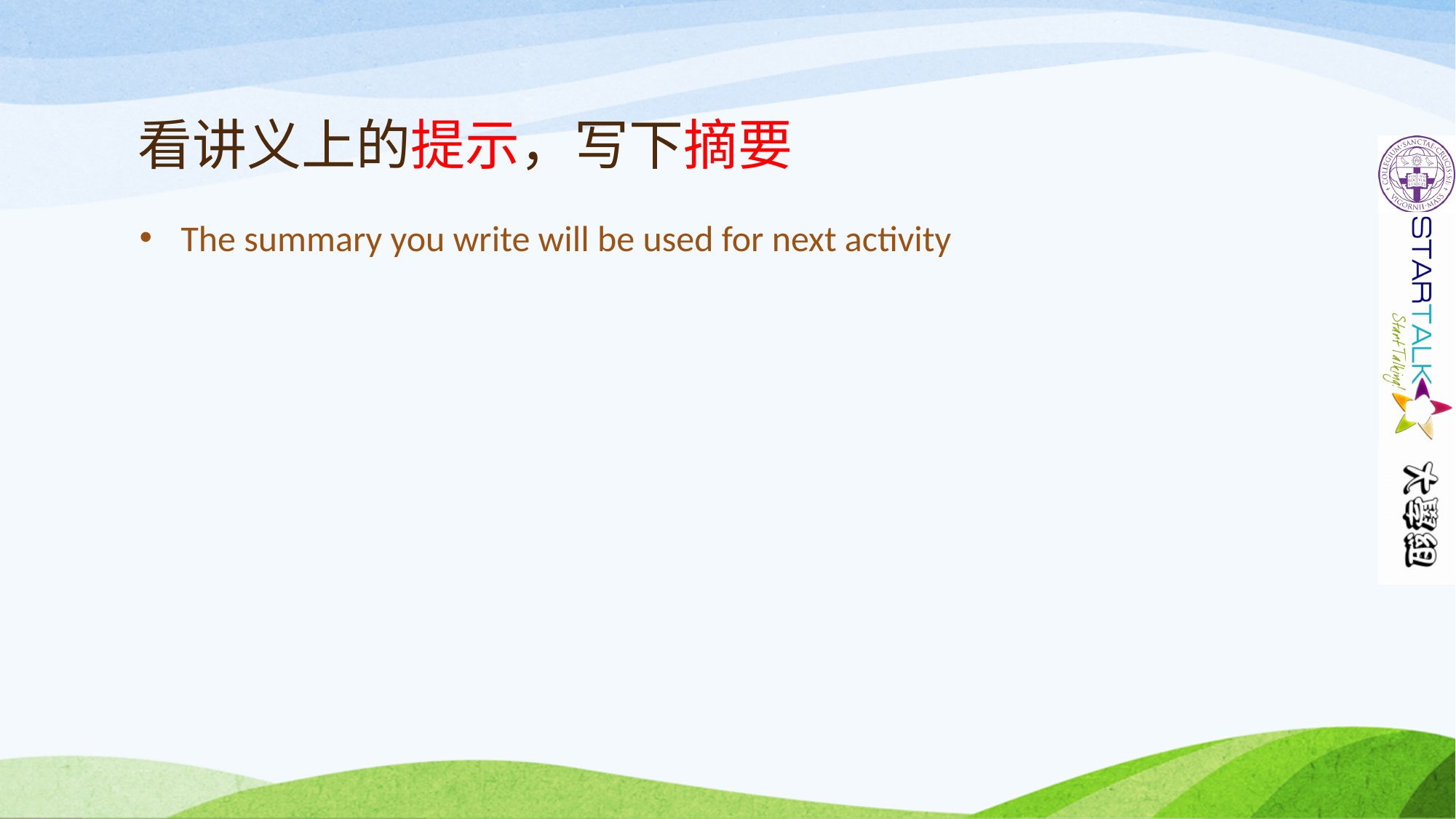

# 看讲义上的提示，写下摘要
The summary you write will be used for next activity